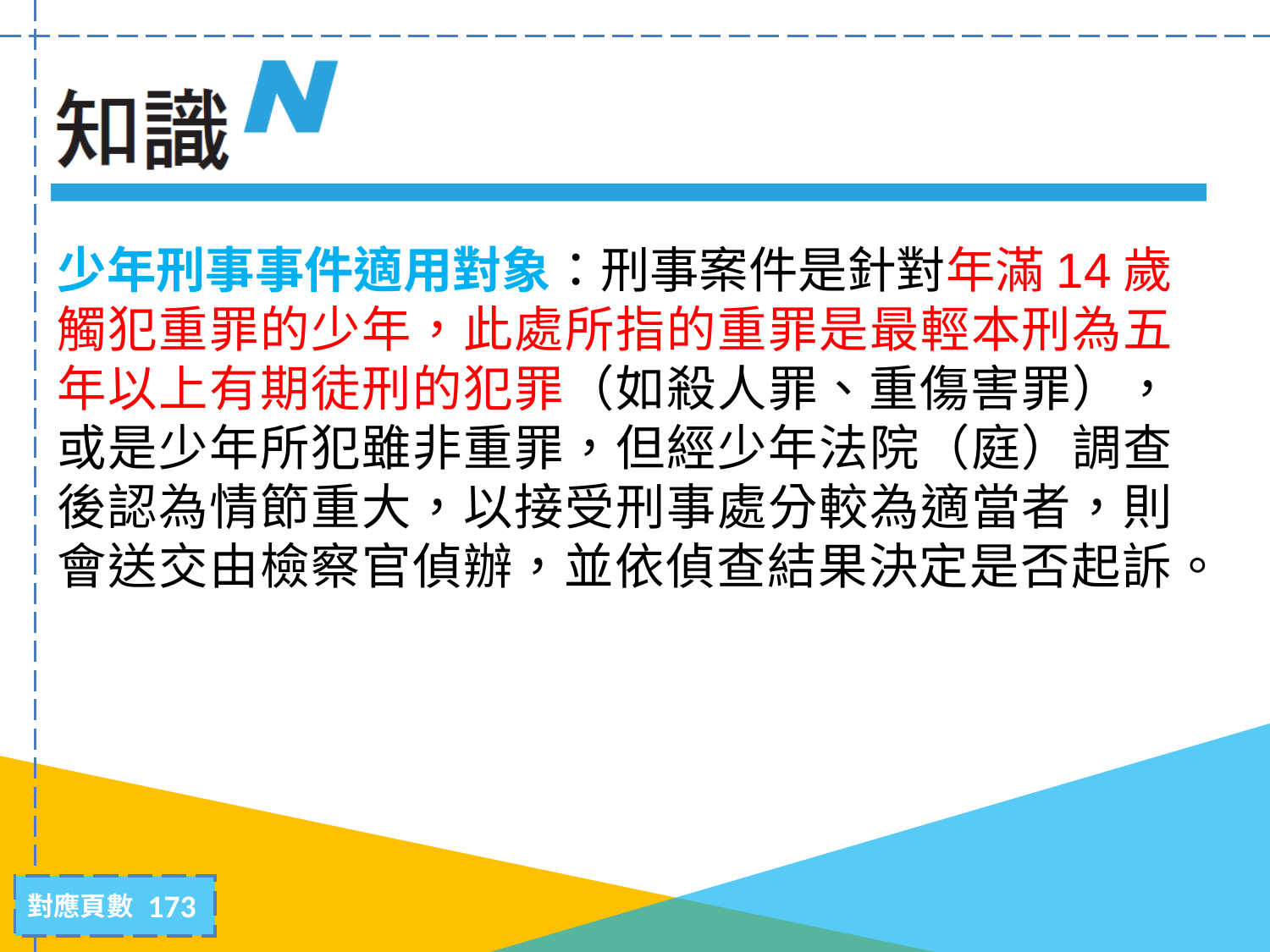

少年刑事事件適用對象：刑事案件是針對年滿14歲觸犯重罪的少年，此處所指的重罪是最輕本刑為五年以上有期徒刑的犯罪（如殺人罪、重傷害罪），或是少年所犯雖非重罪，但經少年法院（庭）調查後認為情節重大，以接受刑事處分較為適當者，則會送交由檢察官偵辦，並依偵查結果決定是否起訴。
173